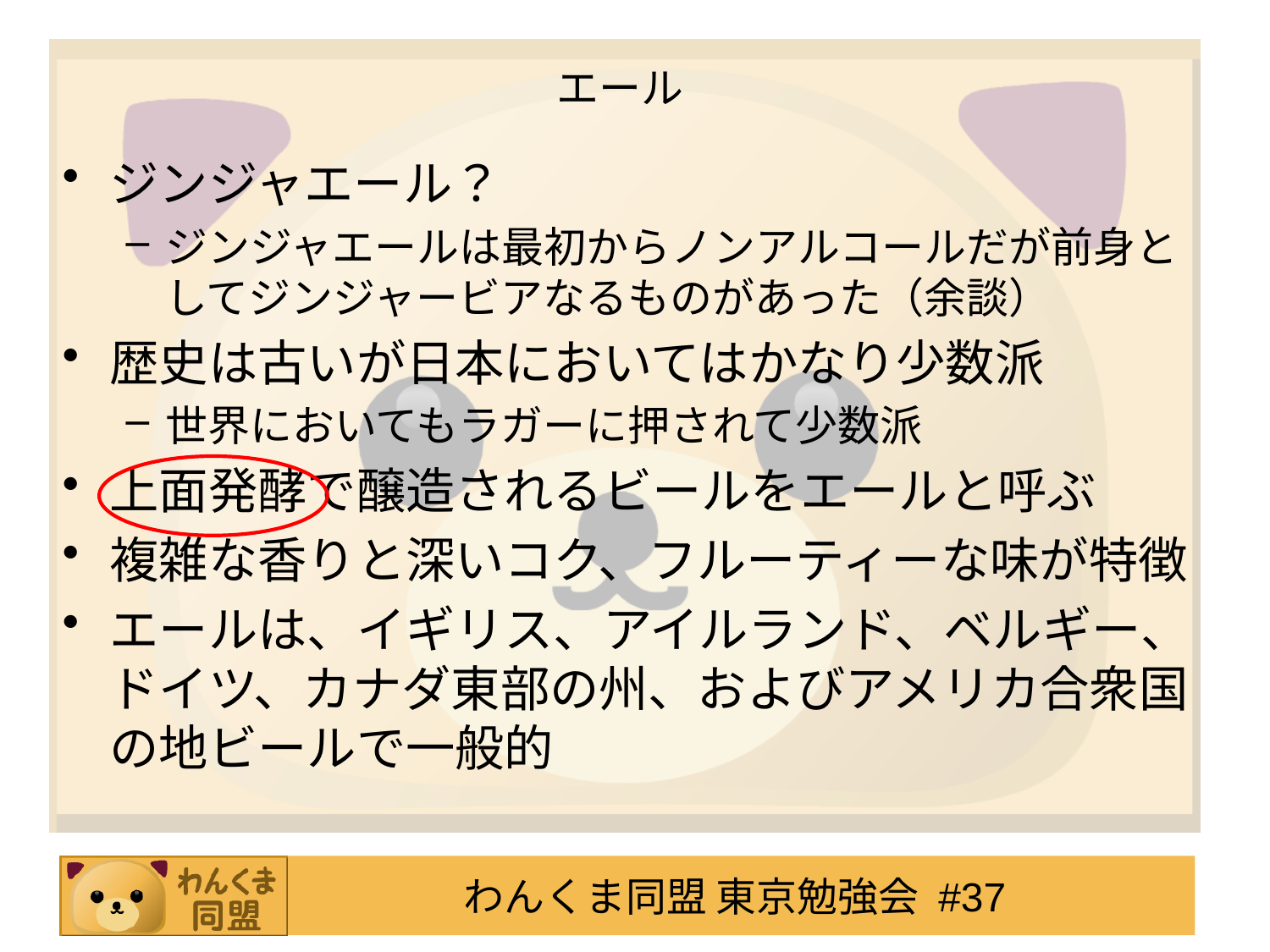

# エール
ジンジャエール？
ジンジャエールは最初からノンアルコールだが前身としてジンジャービアなるものがあった（余談）
歴史は古いが日本においてはかなり少数派
世界においてもラガーに押されて少数派
上面発酵で醸造されるビールをエールと呼ぶ
複雑な香りと深いコク、フルーティーな味が特徴
エールは、イギリス、アイルランド、ベルギー、ドイツ、カナダ東部の州、およびアメリカ合衆国の地ビールで一般的